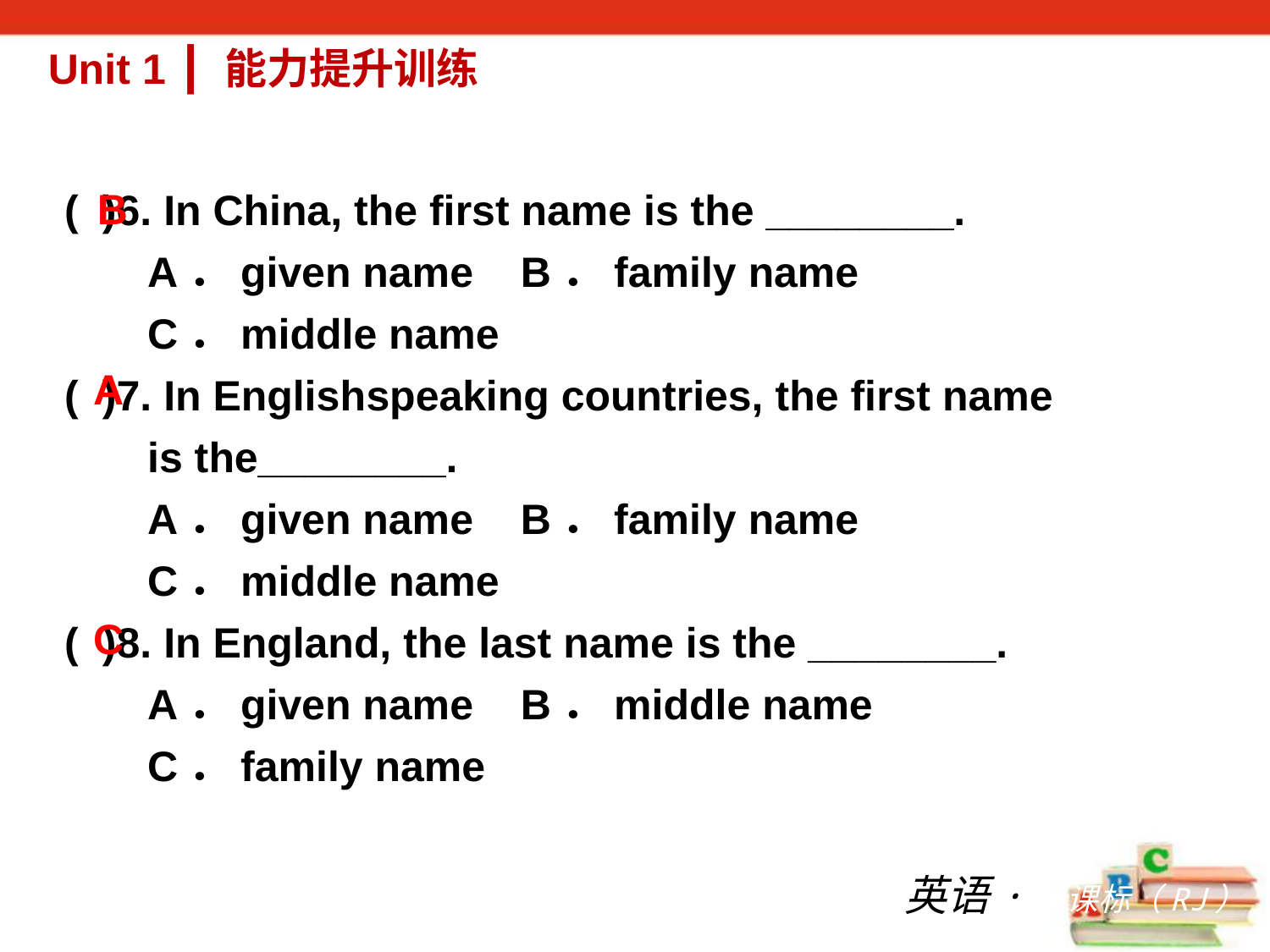

Unit 1 ┃ 能力提升训练
(  )6. In China, the first name is the ________.
       A．given name    B．family name
       C．middle name
(  )7. In English­speaking countries, the first name
       is the________.
       A．given name    B．family name
       C．middle name
(  )8. In England, the last name is the ________.
       A．given name    B．middle name
       C．family name
B
A
C
英语·新课标（RJ）